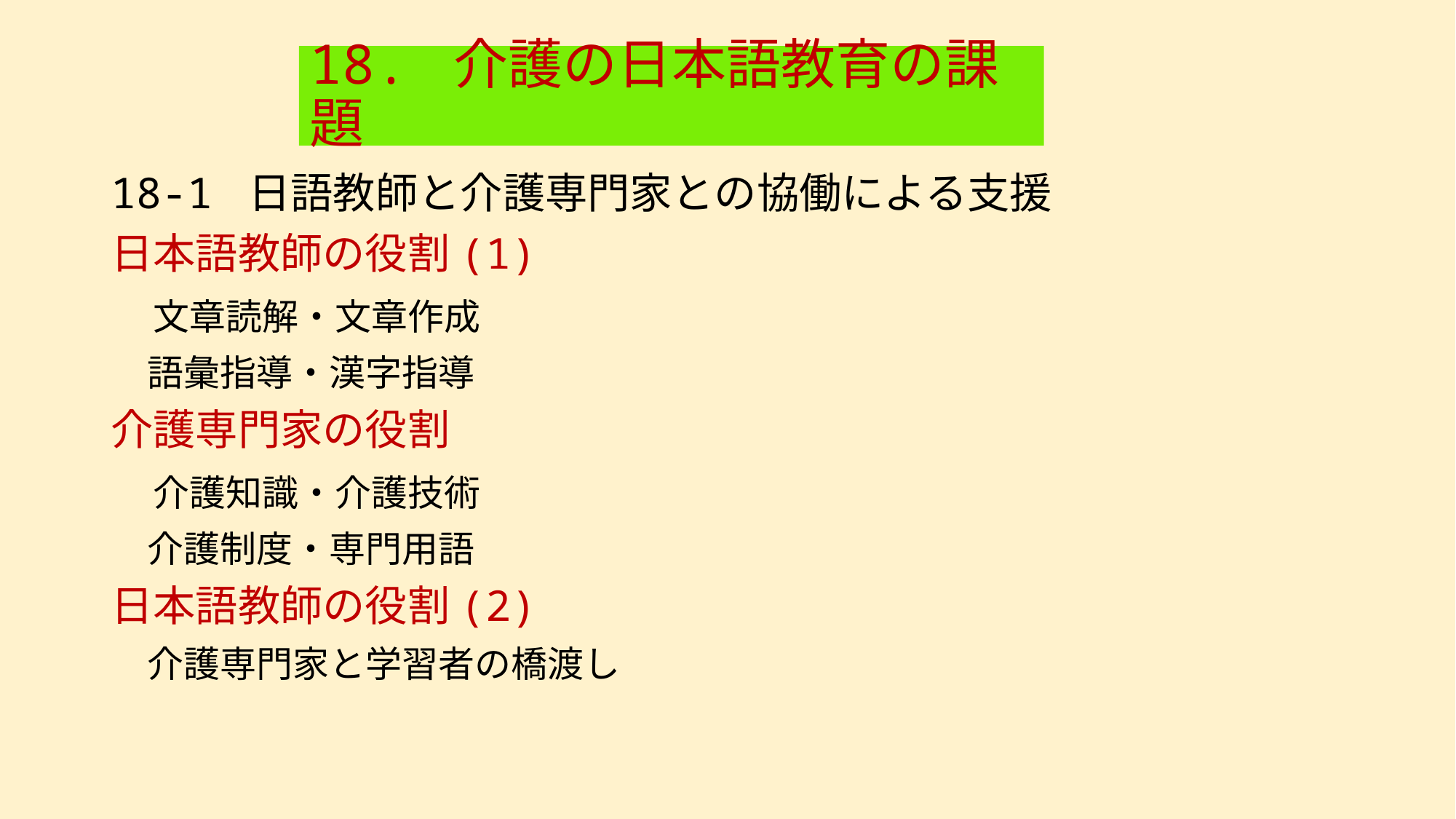

# 18. 介護の日本語教育の課題
18-1 日語教師と介護専門家との協働による支援
日本語教師の役割(1)
　文章読解・文章作成
　語彙指導・漢字指導
介護専門家の役割
　介護知識・介護技術
　介護制度・専門用語
日本語教師の役割(2)
　介護専門家と学習者の橋渡し